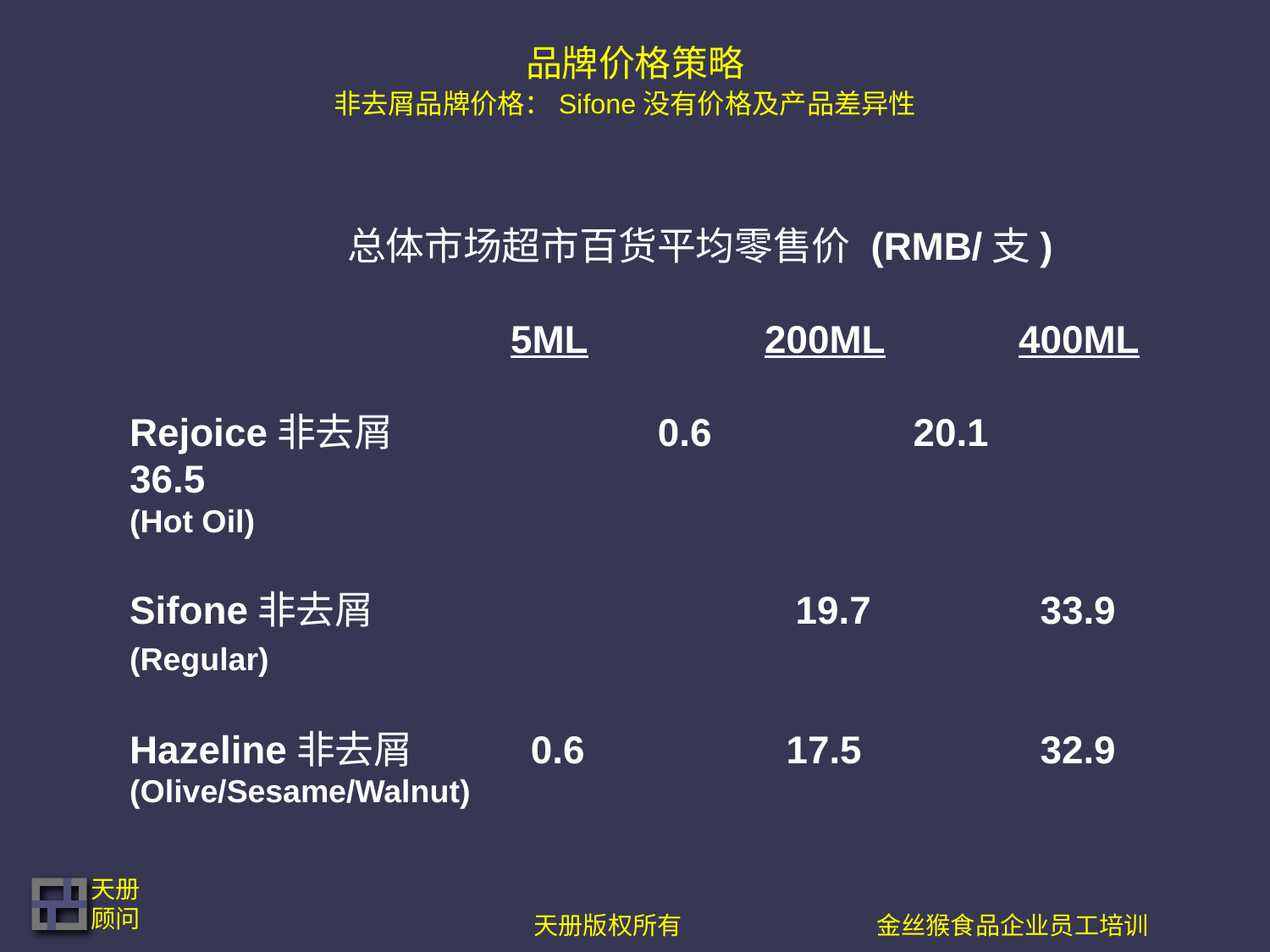

# 品牌价格策略 非去屑品牌价格：Sifone没有价格及产品差异性
                        总体市场超市百货平均零售价 (RMB/支)

			5ML		200ML		400ML

Rejoice非去屑		 0.6 		  20.1		  36.5
(Hot Oil)

Sifone非去屑		  		  19.7		  33.9
(Regular)

Hazeline非去屑	 0.6  		  17.5		  32.9
(Olive/Sesame/Walnut)
37